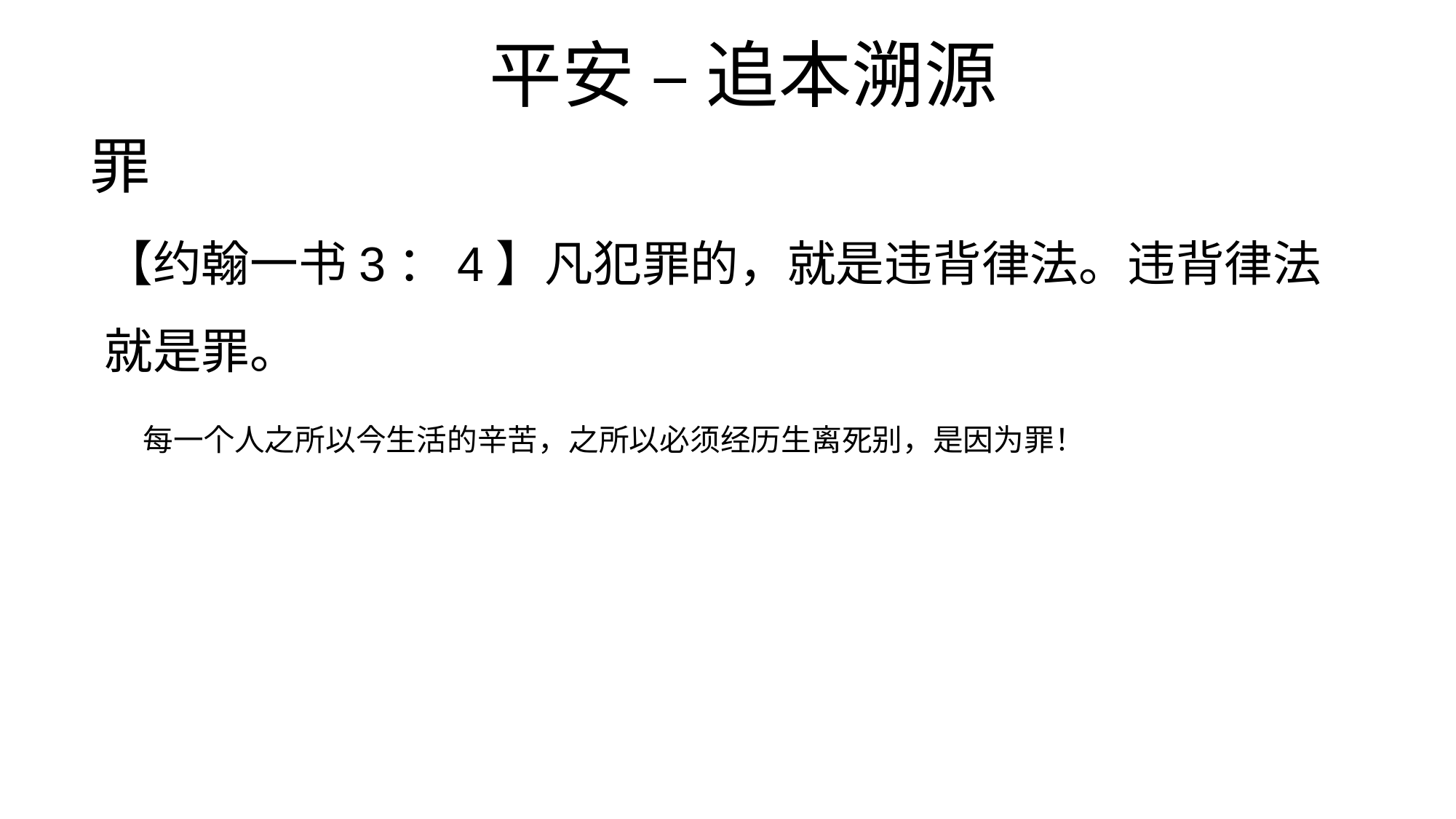

平安 – 追本溯源
罪
【约翰一书3：4】凡犯罪的，就是违背律法。违背律法就是罪。

每一个人之所以今生活的辛苦，之所以必须经历生离死别，是因为罪！